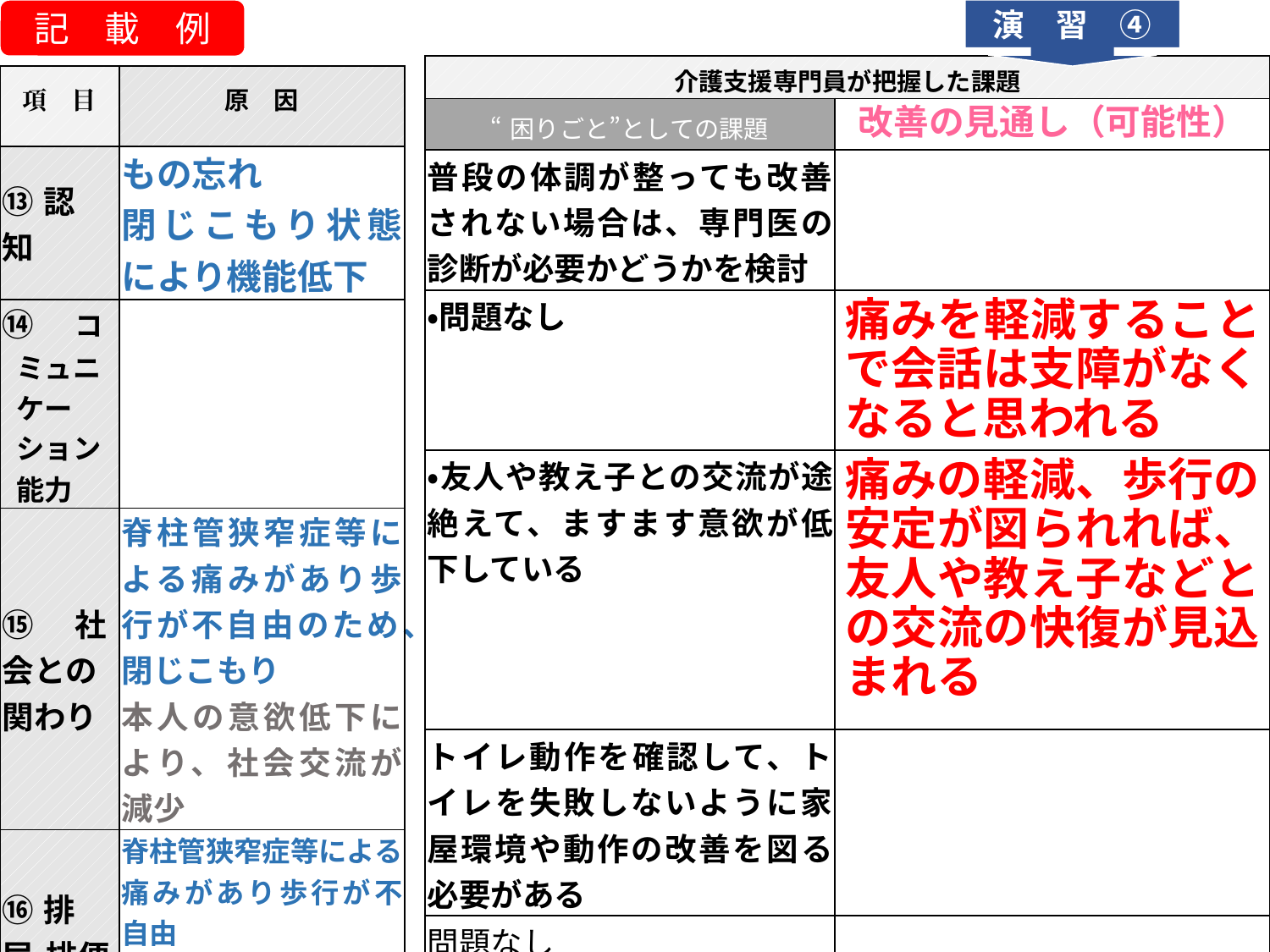

記　載　例
演　習　④
| 介護支援専門員が把握した課題 |  |
| --- | --- |
| “困りごと”としての課題 | 改善の見通し（可能性） |
| 普段の体調が整っても改善されない場合は、専門医の診断が必要かどうかを検討 |  |
| ・問題なし | 痛みを軽減することで会話は支障がなくなると思われる |
| ・友人や教え子との交流が途絶えて、ますます意欲が低下している | 痛みの軽減、歩行の安定が図られれば、友人や教え子などとの交流の快復が見込まれる |
| トイレ動作を確認して、トイレを失敗しないように家屋環境や動作の改善を図る必要がある |  |
| 問題なし |  |
| 項　目 | 原　因 |
| --- | --- |
| ⑬認　知 | もの忘れ 閉じこもり状態により機能低下 |
| ⑭　コミュニケーション能力 |  |
| ⑮　社会との関わり | 脊柱管狭窄症等による痛みがあり歩行が不自由のため、閉じこもり 本人の意欲低下により、社会交流が減少 |
| ⑯排尿・排便 | 脊柱管狭窄症等による痛みがあり歩行が不自由 水分摂取不足、運動不足 |
| ⑰じょくそう・皮膚の問題 |  |